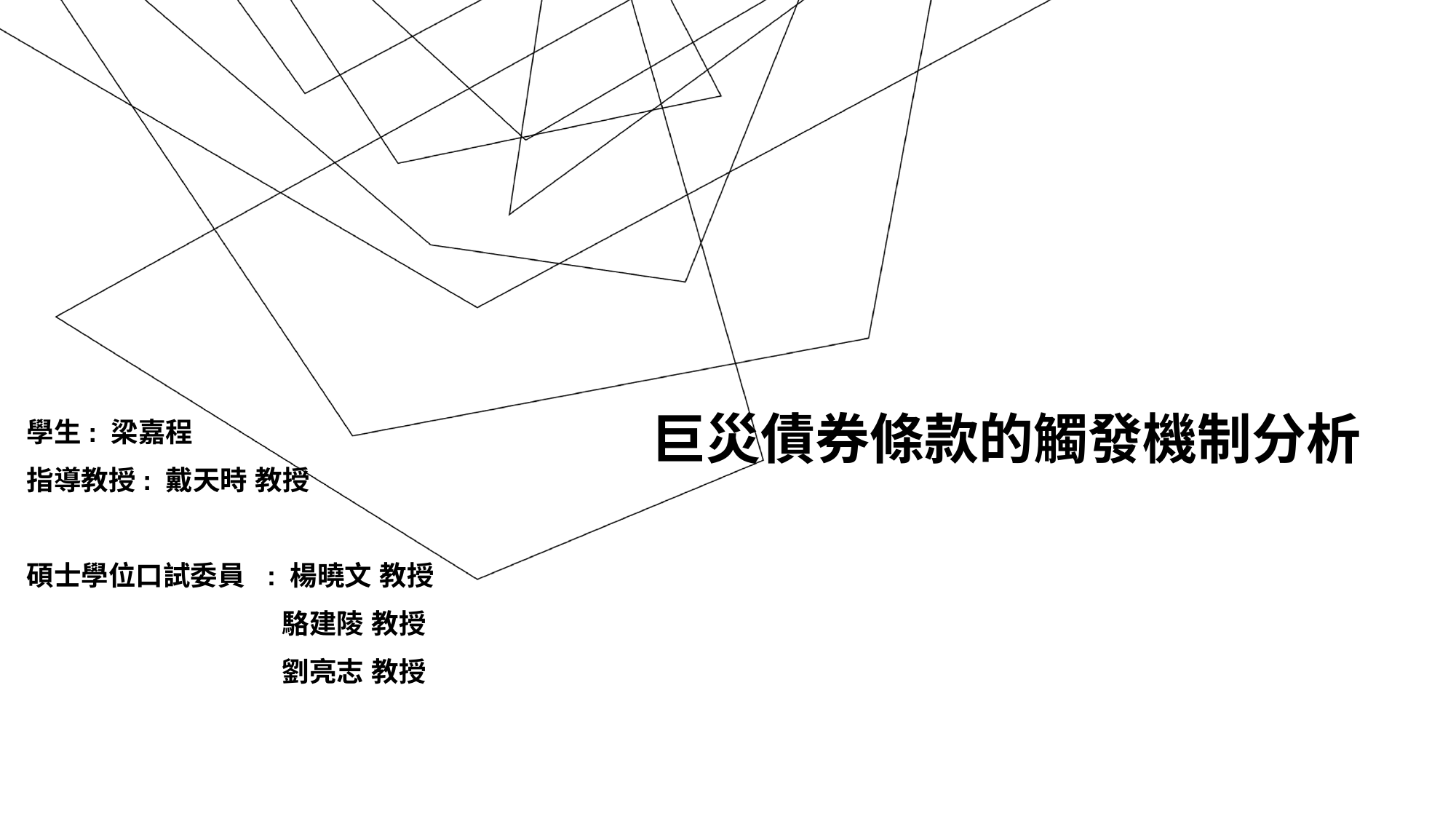

# 巨災債券條款的觸發機制分析
學生: 梁嘉程
指導教授: 戴天時 教授

碩士學位口試委員  : 楊曉文 教授
		    駱建陵 教授
	  	    劉亮志 教授